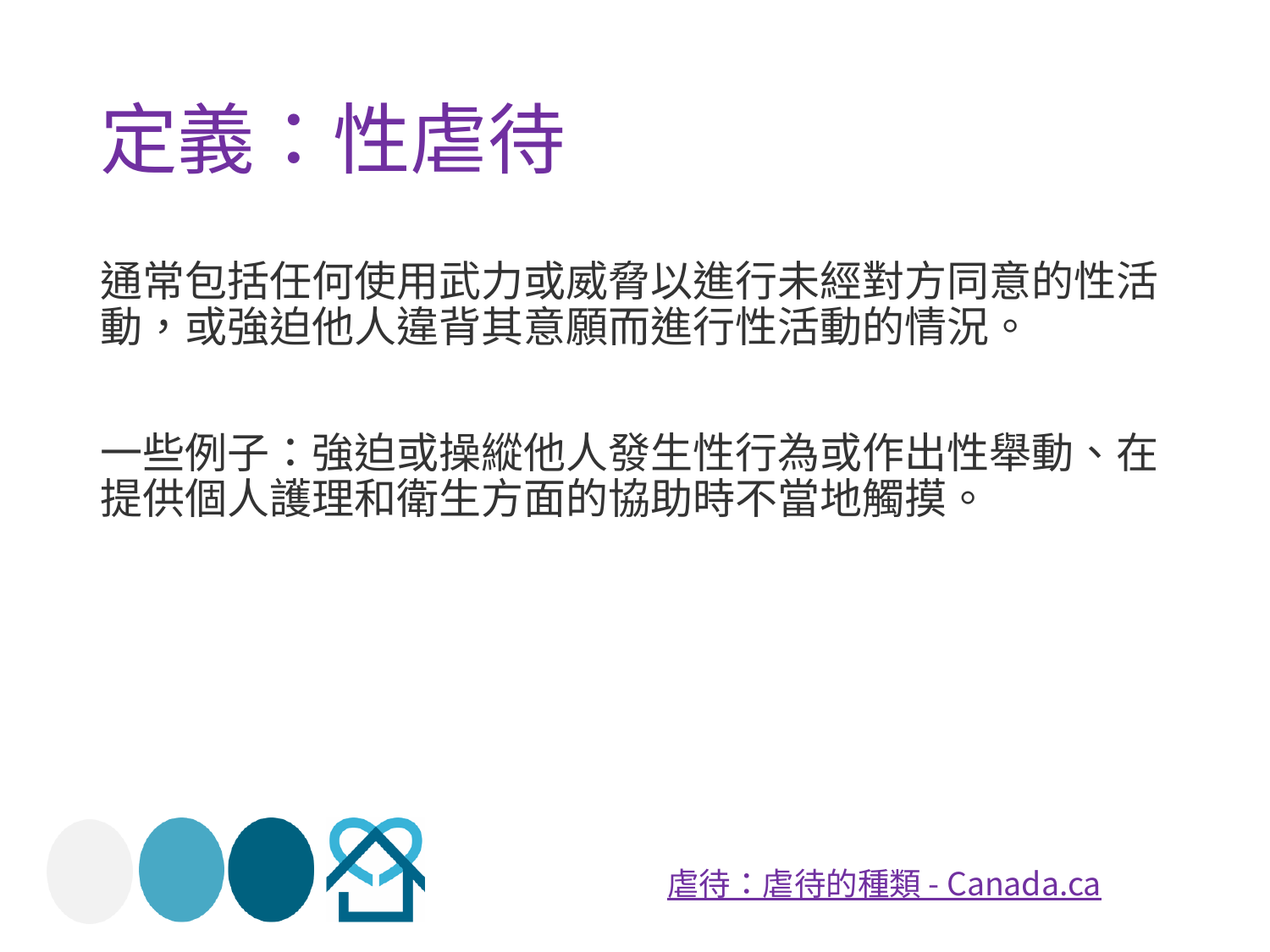

# 定義：性虐待
通常包括任何使用武力或威脅以進行未經對方同意的性活動，或強迫他人違背其意願而進行性活動的情況。

一些例子：強迫或操縱他人發生性行為或作出性舉動、在提供個人護理和衛生方面的協助時不當地觸摸。

虐待：虐待的種類 - Canada.ca